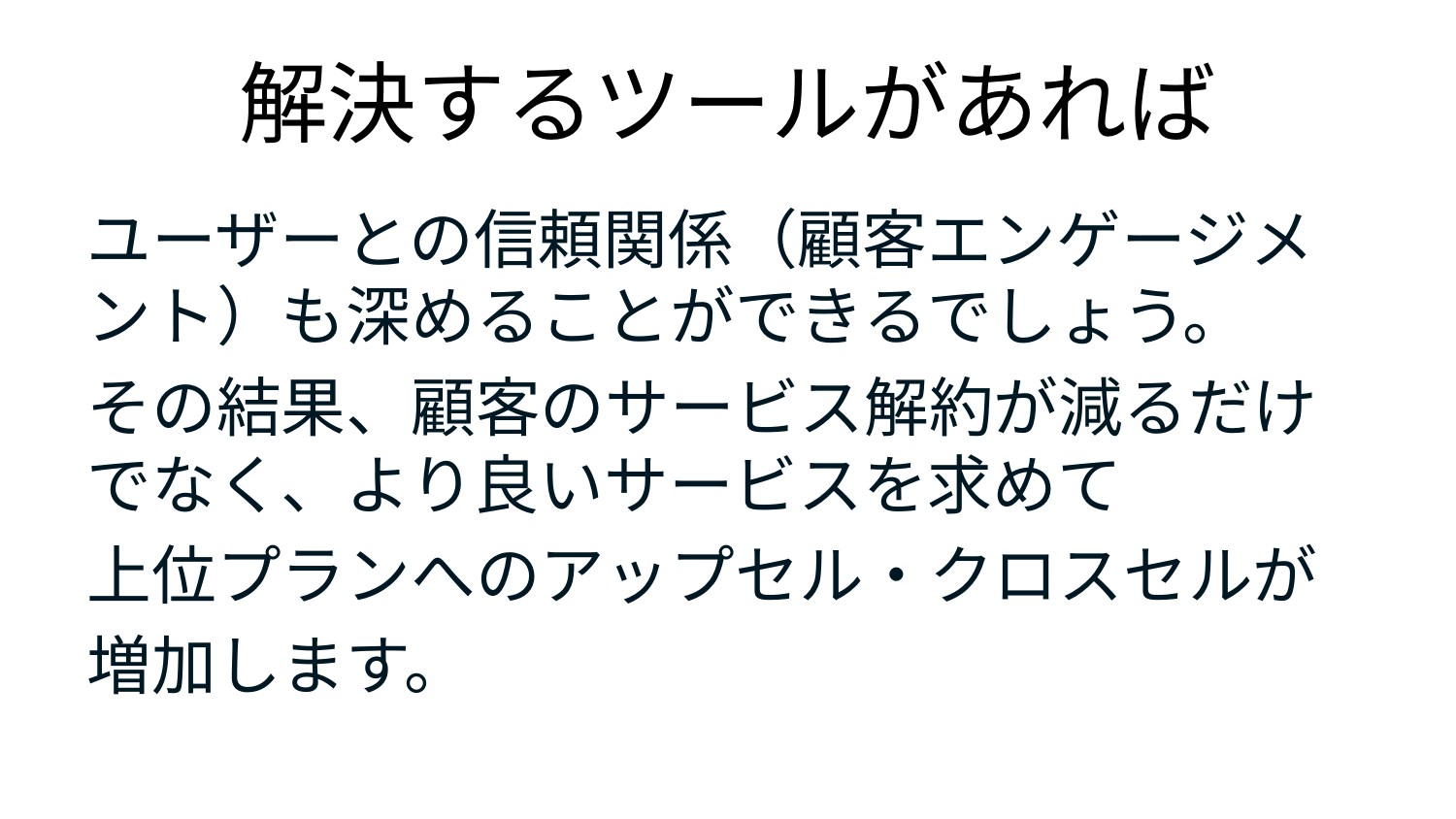

# 解決するツールがあれば
ユーザーとの信頼関係（顧客エンゲージメント）も深めることができるでしょう。
その結果、顧客のサービス解約が減るだけでなく、より良いサービスを求めて
上位プランへのアップセル・クロスセルが
増加します。